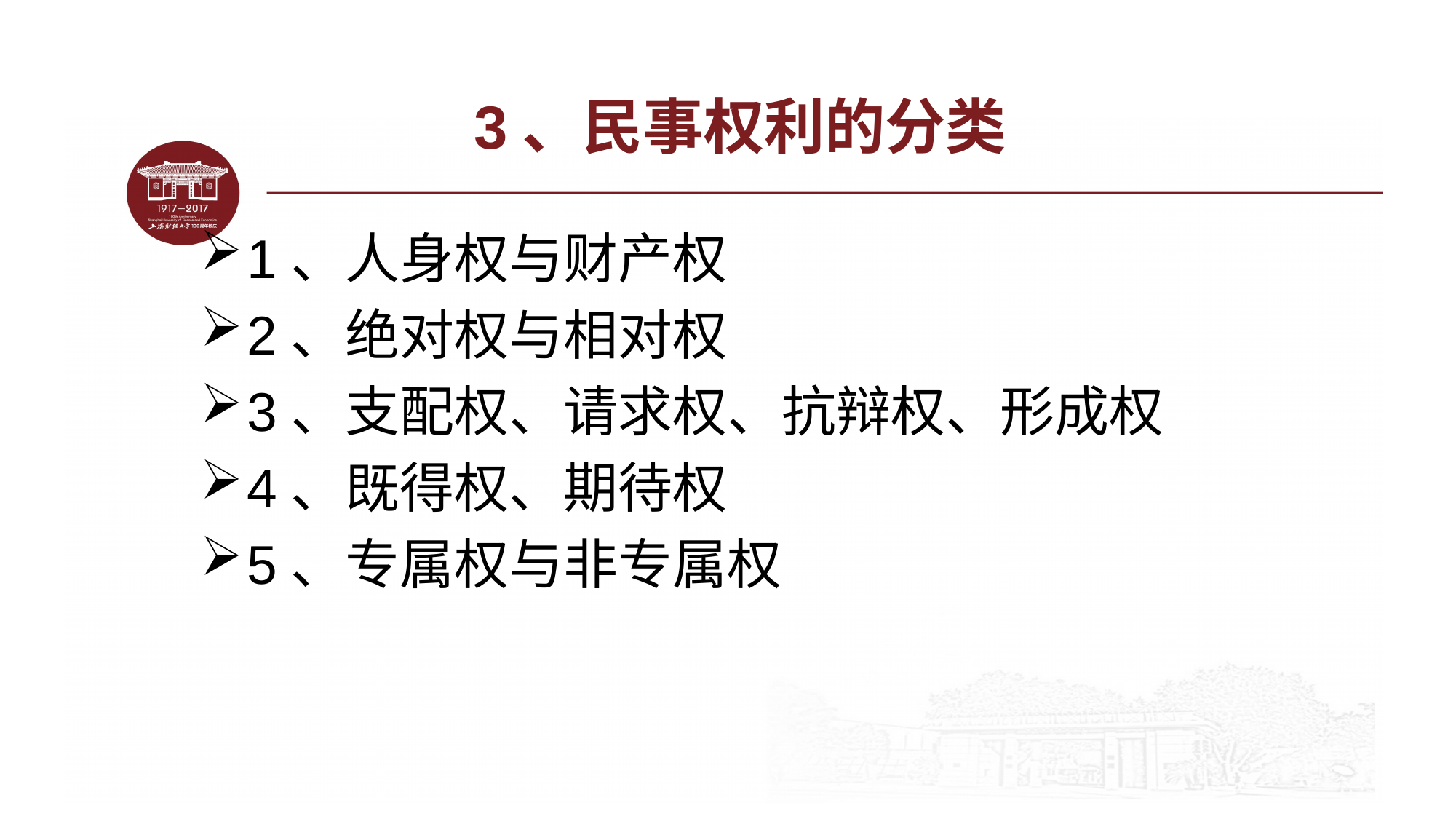

# 3、民事权利的分类
1、人身权与财产权
2、绝对权与相对权
3、支配权、请求权、抗辩权、形成权
4、既得权、期待权
5、专属权与非专属权